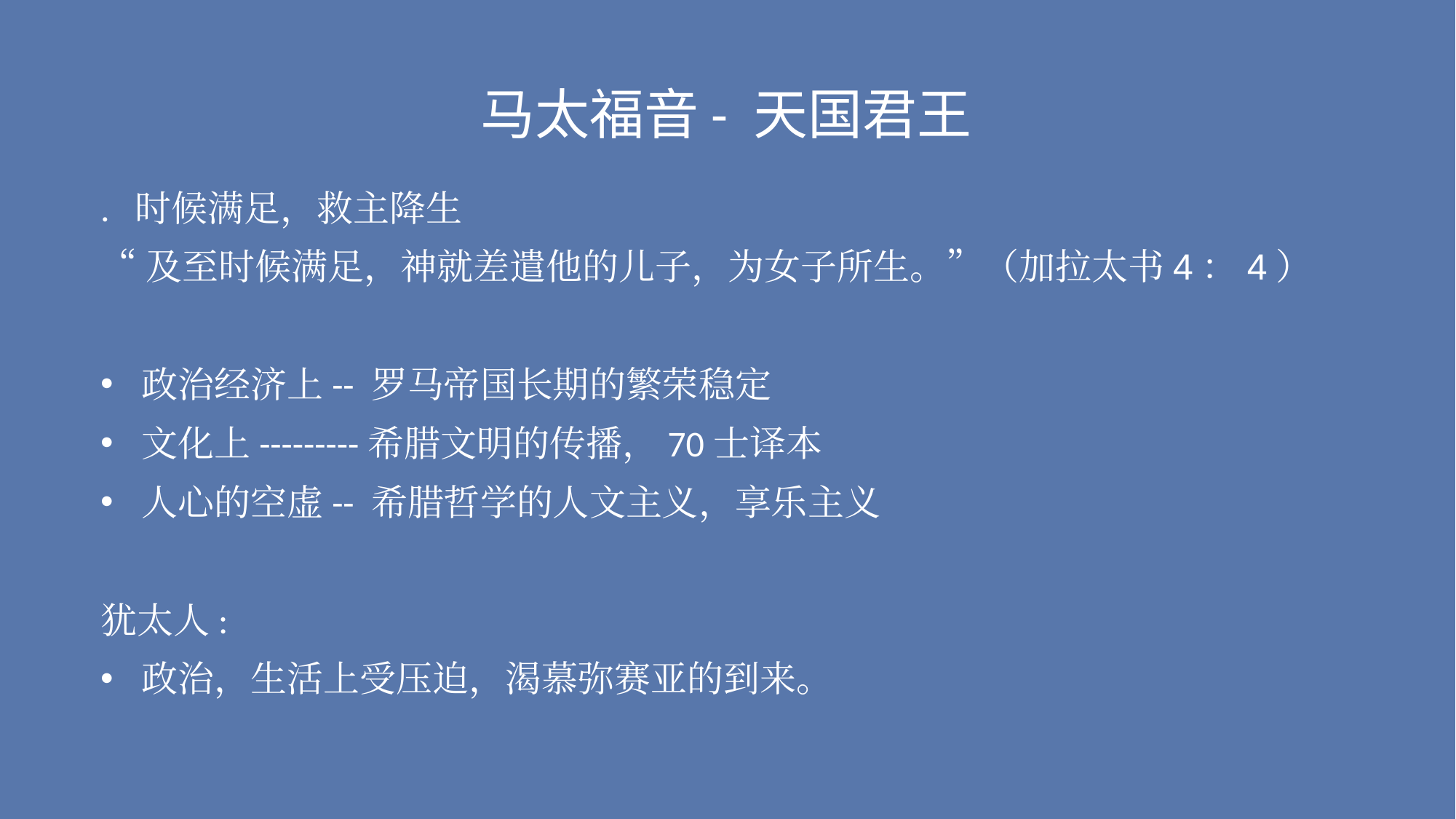

马太福音- 天国君王

.  时候满足，救主降生
“及至时候满足，神就差遣他的儿子，为女子所生。”（加拉太书4：4）

政治经济上-- 罗马帝国长期的繁荣稳定
文化上---------希腊文明的传播，70士译本
人心的空虚-- 希腊哲学的人文主义，享乐主义

犹太人:
政治，生活上受压迫，渴慕弥赛亚的到来。